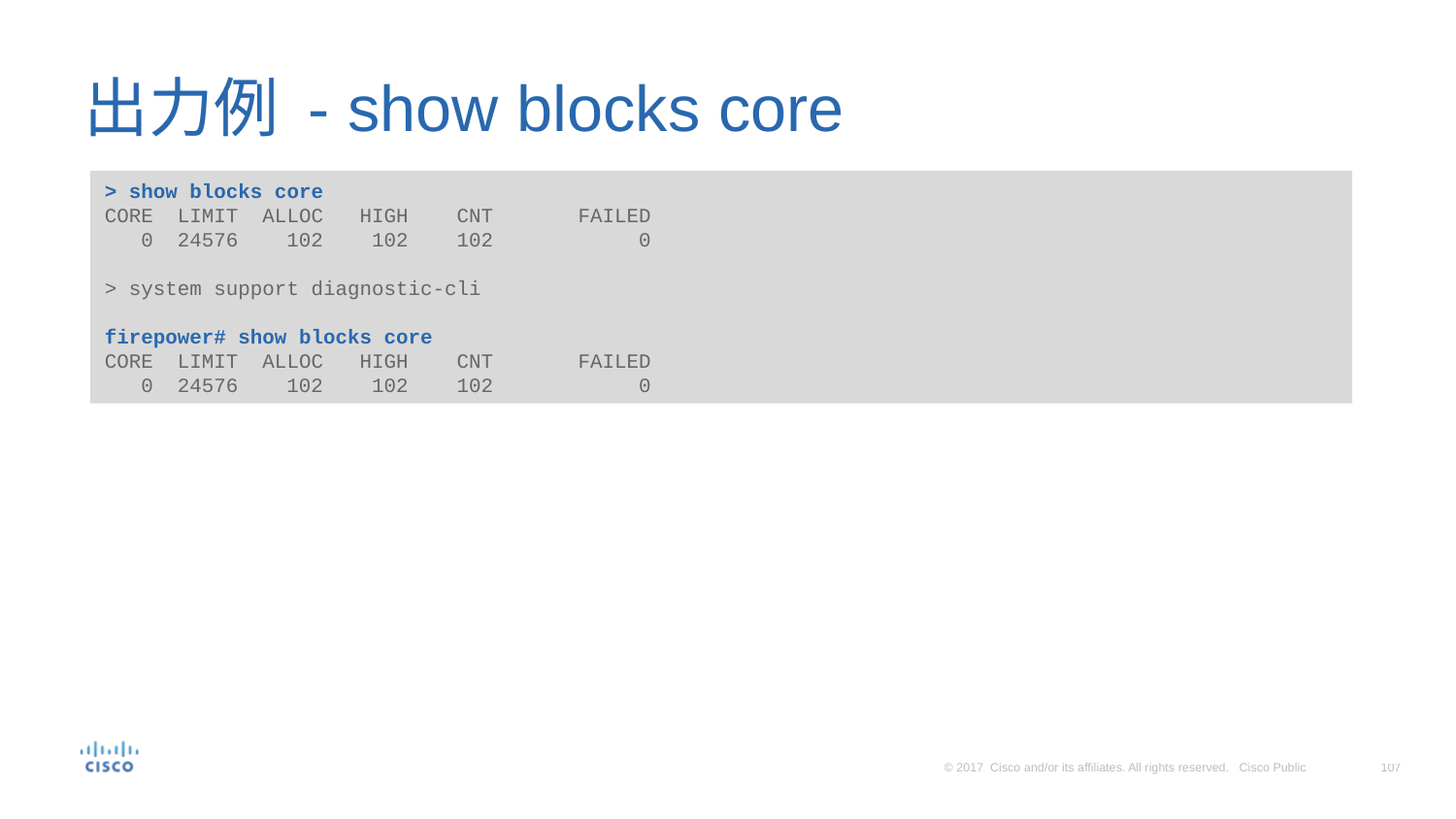

# 出力例 - show blocks core
> show blocks core
CORE  LIMIT  ALLOC   HIGH    CNT       FAILED
   0  24576    102    102    102            0

> system support diagnostic-cli

firepower# show blocks core
CORE  LIMIT  ALLOC   HIGH    CNT       FAILED
   0  24576    102    102    102            0